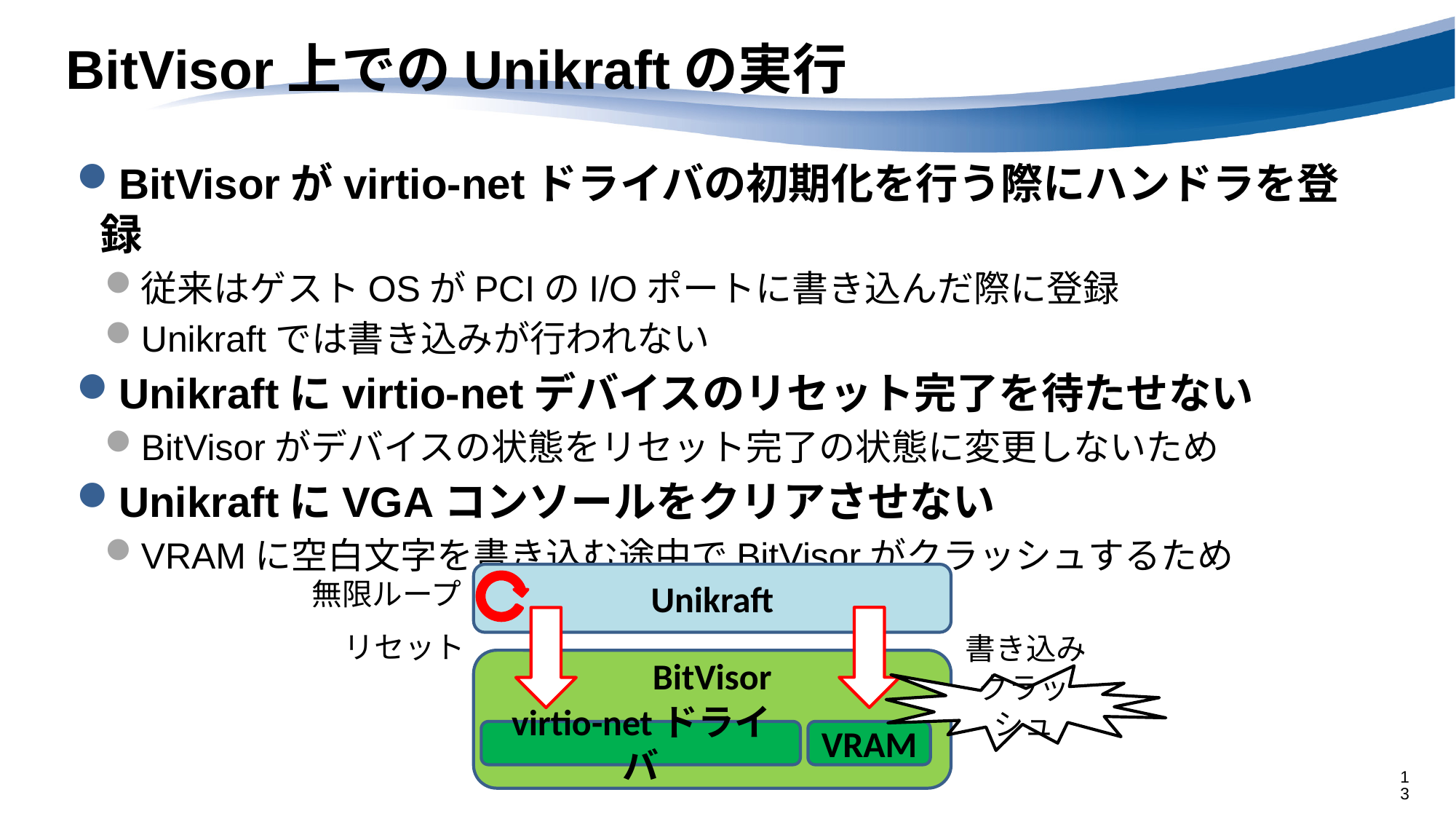

# BitVisor上でのUnikraftの実行
BitVisorがvirtio-netドライバの初期化を行う際にハンドラを登録
従来はゲストOSがPCIのI/Oポートに書き込んだ際に登録
Unikraftでは書き込みが行われない
Unikraftにvirtio-netデバイスのリセット完了を待たせない
BitVisorがデバイスの状態をリセット完了の状態に変更しないため
UnikraftにVGAコンソールをクリアさせない
VRAMに空白文字を書き込む途中でBitVisorがクラッシュするため
Unikraft

無限ループ

リセット
書き込み
BitVisor

クラッシュ
virtio-netドライバ
VRAM
13